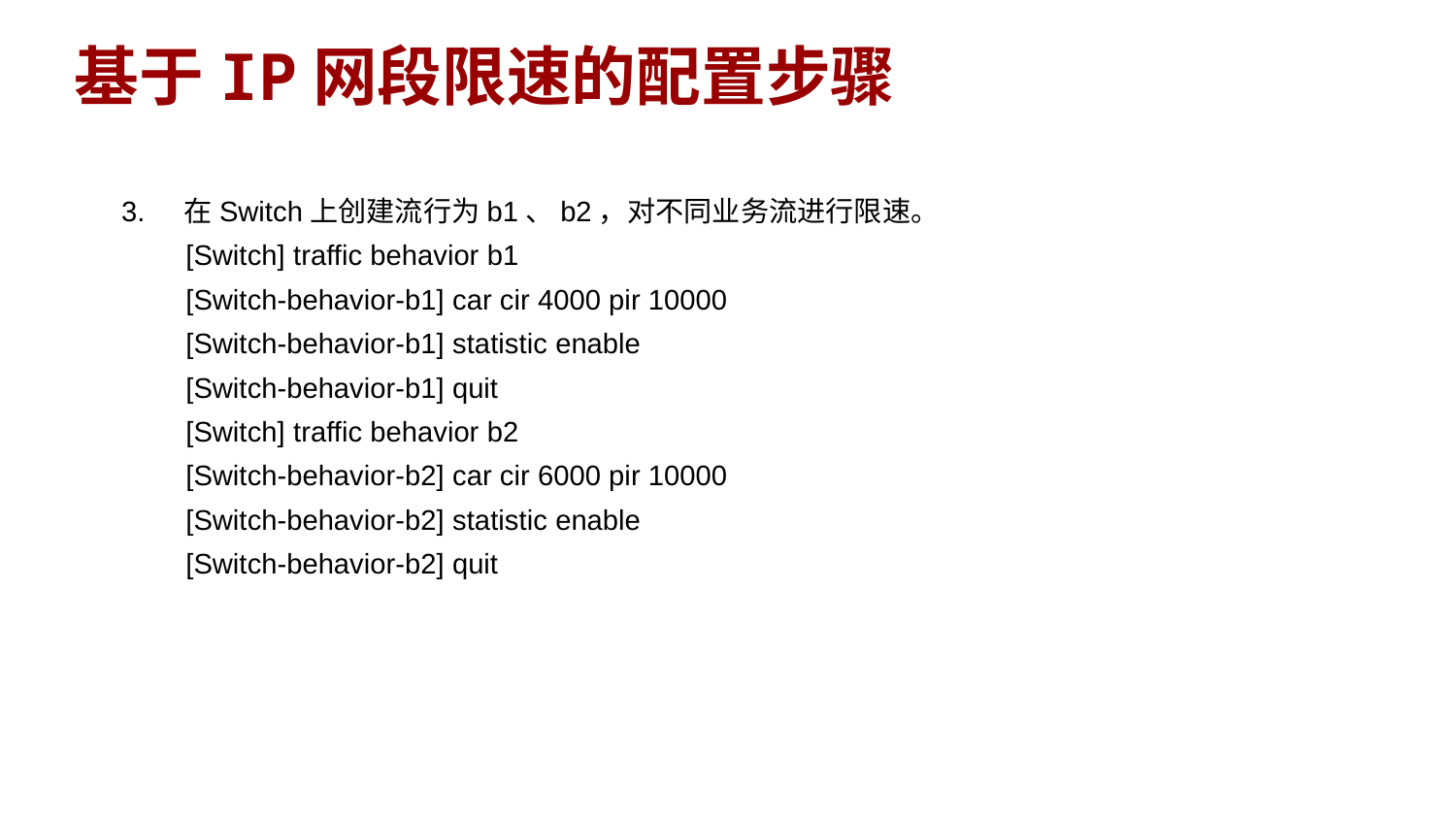

# 基于IP网段限速的配置步骤

3.    在Switch上创建流行为b1、b2，对不同业务流进行限速。
        [Switch] traffic behavior b1
        [Switch-behavior-b1] car cir 4000 pir 10000
        [Switch-behavior-b1] statistic enable
        [Switch-behavior-b1] quit
        [Switch] traffic behavior b2
        [Switch-behavior-b2] car cir 6000 pir 10000
        [Switch-behavior-b2] statistic enable
        [Switch-behavior-b2] quit